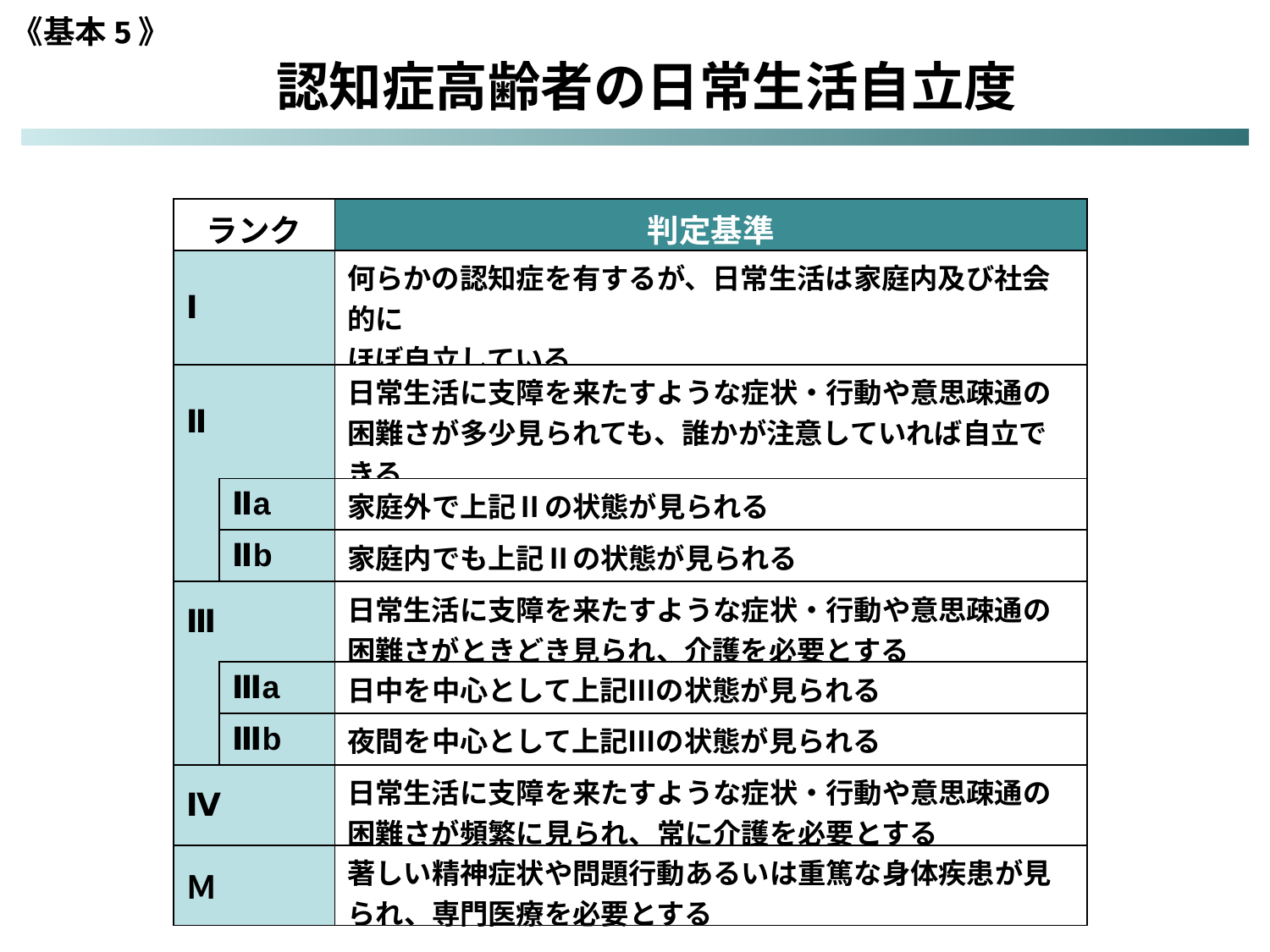

《基本5》
認知症高齢者の日常生活自立度

| ランク |  | 判定基準 |
| --- | --- | --- |
| Ⅰ |  | 何らかの認知症を有するが、日常生活は家庭内及び社会的に ほぼ自立している |
| Ⅱ |  | 日常生活に支障を来たすような症状・行動や意思疎通の困難さが多少見られても、誰かが注意していれば自立できる |
|  | Ⅱa | 家庭外で上記Ⅱの状態が見られる |
|  | Ⅱb | 家庭内でも上記Ⅱの状態が見られる |
| Ⅲ |  | 日常生活に支障を来たすような症状・行動や意思疎通の困難さがときどき見られ、介護を必要とする |
|  | Ⅲa | 日中を中心として上記Ⅲの状態が見られる |
|  | Ⅲb | 夜間を中心として上記Ⅲの状態が見られる |
| Ⅳ |  | 日常生活に支障を来たすような症状・行動や意思疎通の困難さが頻繁に見られ、常に介護を必要とする |
| Ｍ |  | 著しい精神症状や問題行動あるいは重篤な身体疾患が見られ、専門医療を必要とする |